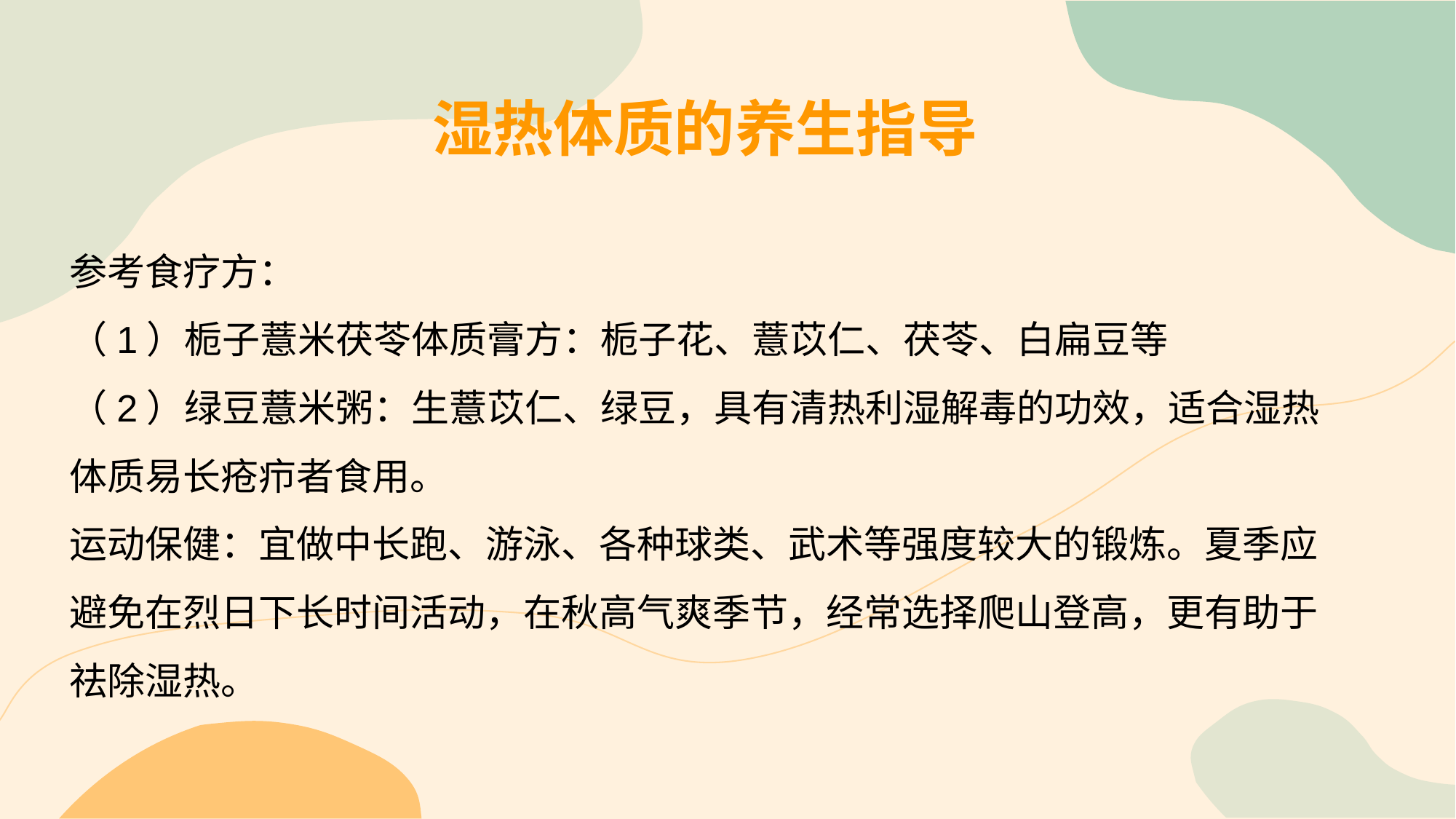

湿热体质的养生指导
参考食疗方：
（1）栀子薏米茯苓体质膏方：栀子花、薏苡仁、茯苓、白扁豆等
（2）绿豆薏米粥：生薏苡仁、绿豆，具有清热利湿解毒的功效，适合湿热体质易长疮疖者食用。
运动保健：宜做中长跑、游泳、各种球类、武术等强度较大的锻炼。夏季应避免在烈日下长时间活动，在秋高气爽季节，经常选择爬山登高，更有助于祛除湿热。